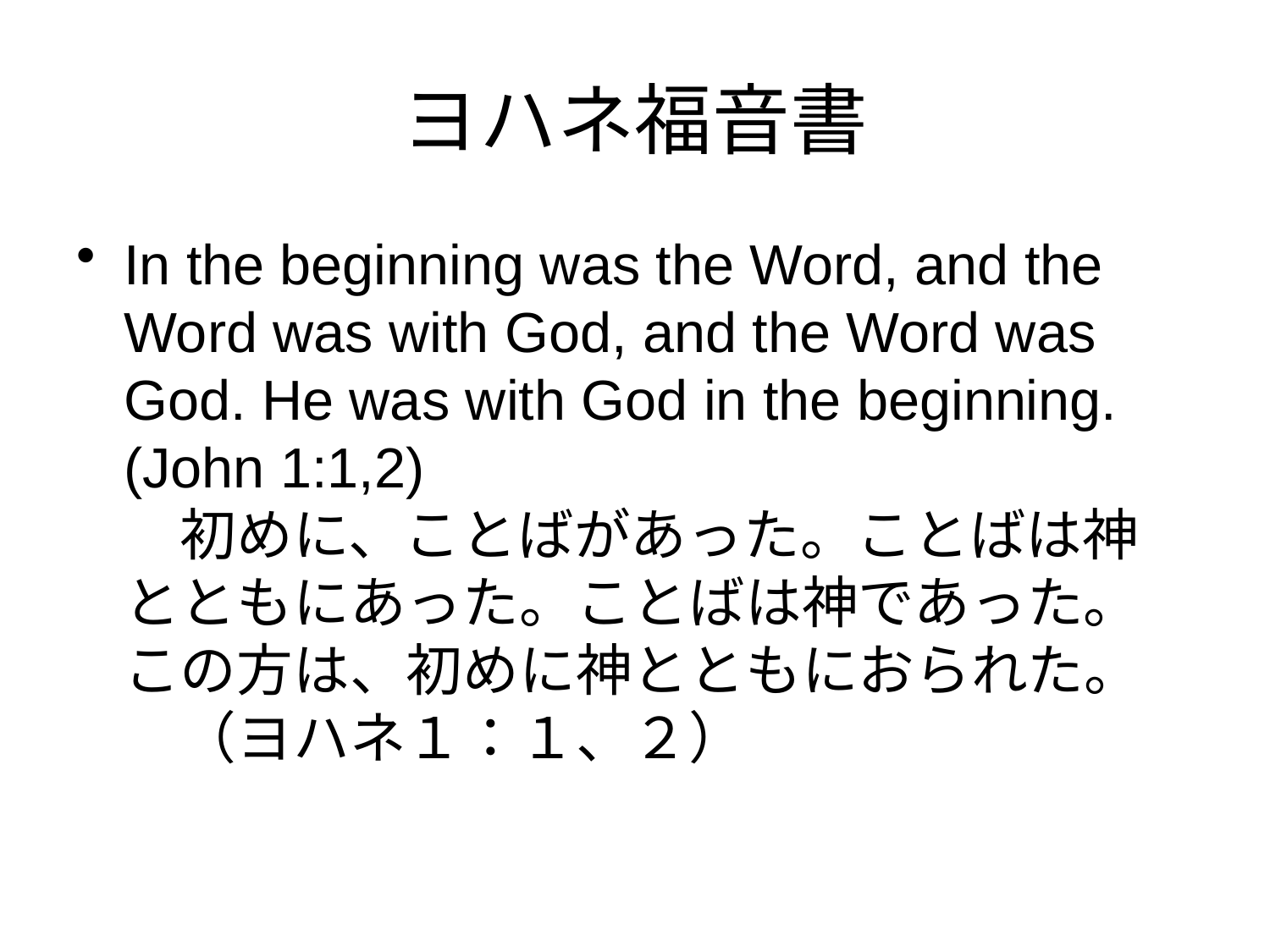

# ヨハネ福音書
In the beginning was the Word, and the Word was with God, and the Word was God. He was with God in the beginning.
(John 1:1,2)
　初めに、ことばがあった。ことばは神とともにあった。ことばは神であった。この方は、初めに神とともにおられた。　（ヨハネ１：１、２）